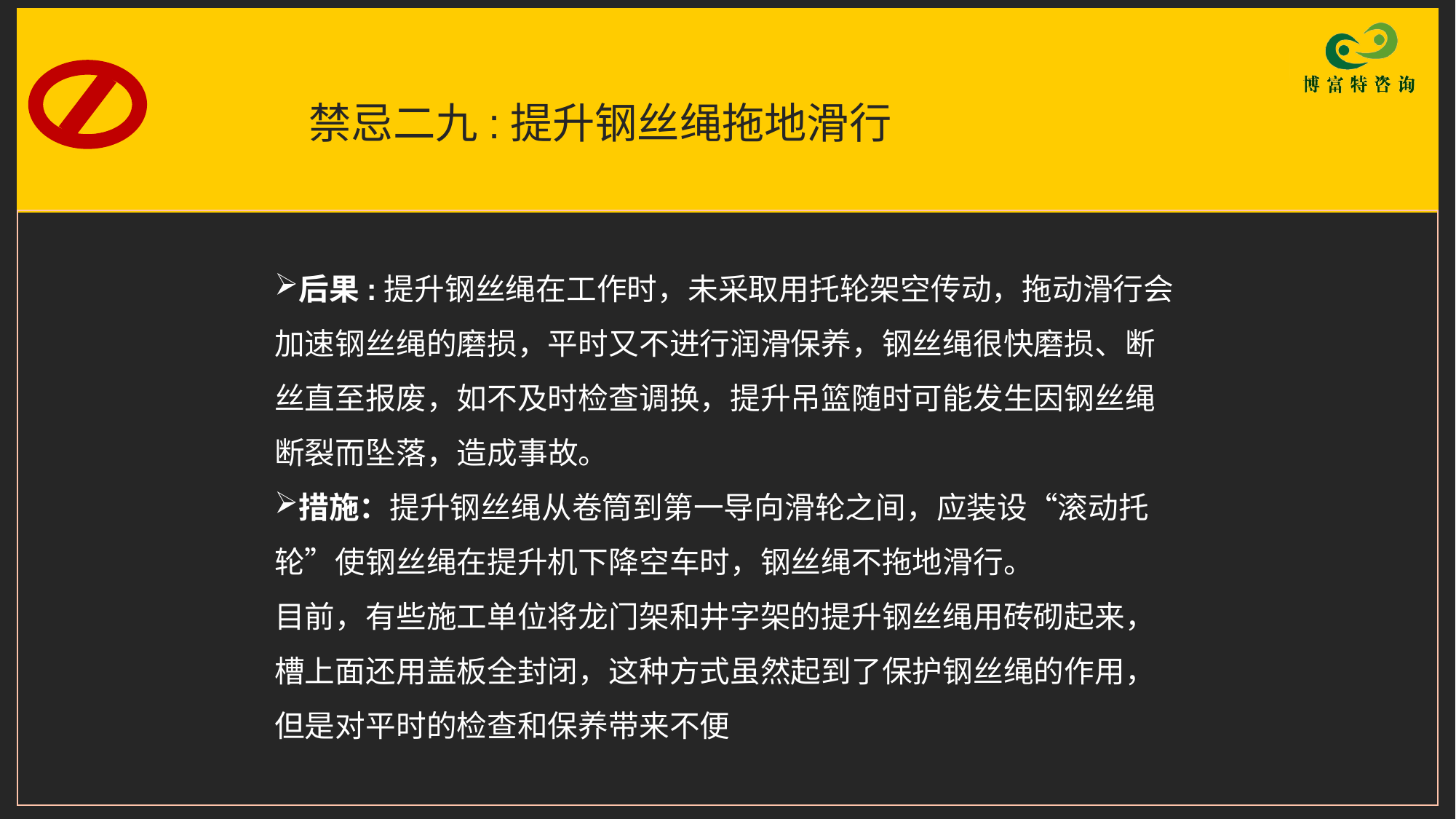

# 禁忌二九:提升钢丝绳拖地滑行
后果:提升钢丝绳在工作时，未采取用托轮架空传动，拖动滑行会加速钢丝绳的磨损，平时又不进行润滑保养，钢丝绳很快磨损、断丝直至报废，如不及时检查调换，提升吊篮随时可能发生因钢丝绳断裂而坠落，造成事故。
措施：提升钢丝绳从卷筒到第一导向滑轮之间，应装设“滚动托轮”使钢丝绳在提升机下降空车时，钢丝绳不拖地滑行。
目前，有些施工单位将龙门架和井字架的提升钢丝绳用砖砌起来，槽上面还用盖板全封闭，这种方式虽然起到了保护钢丝绳的作用，但是对平时的检查和保养带来不便